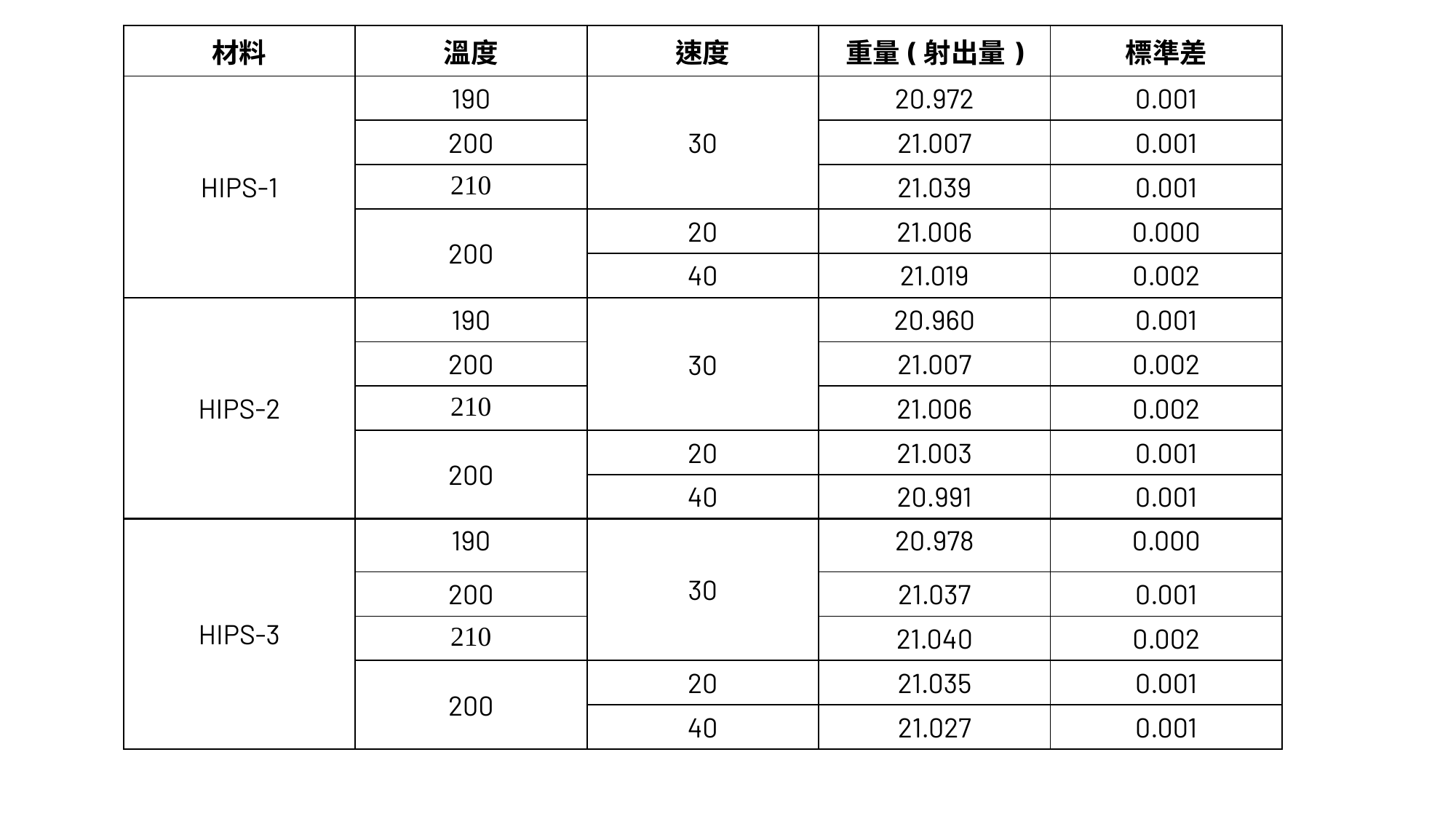

| 材料 | 溫度 | 速度 | 重量(射出量) | 標準差 |
| --- | --- | --- | --- | --- |
| HIPS-1 | 190 | 30 | 20.972 | 0.001 |
|  | 200 |  | 21.007 | 0.001 |
|  | 210 |  | 21.039 | 0.001 |
|  | 200 | 20 | 21.006 | 0.000 |
|  |  | 40 | 21.019 | 0.002 |
| HIPS-2 | 190 | 30 | 20.960 | 0.001 |
|  | 200 |  | 21.007 | 0.002 |
|  | 210 |  | 21.006 | 0.002 |
|  | 200 | 20 | 21.003 | 0.001 |
|  |  | 40 | 20.991 | 0.001 |
| HIPS-3 | 190 | 30 | 20.978 | 0.000 |
| --- | --- | --- | --- | --- |
|  | 200 |  | 21.037 | 0.001 |
|  | 210 |  | 21.040 | 0.002 |
|  | 200 | 20 | 21.035 | 0.001 |
|  |  | 40 | 21.027 | 0.001 |